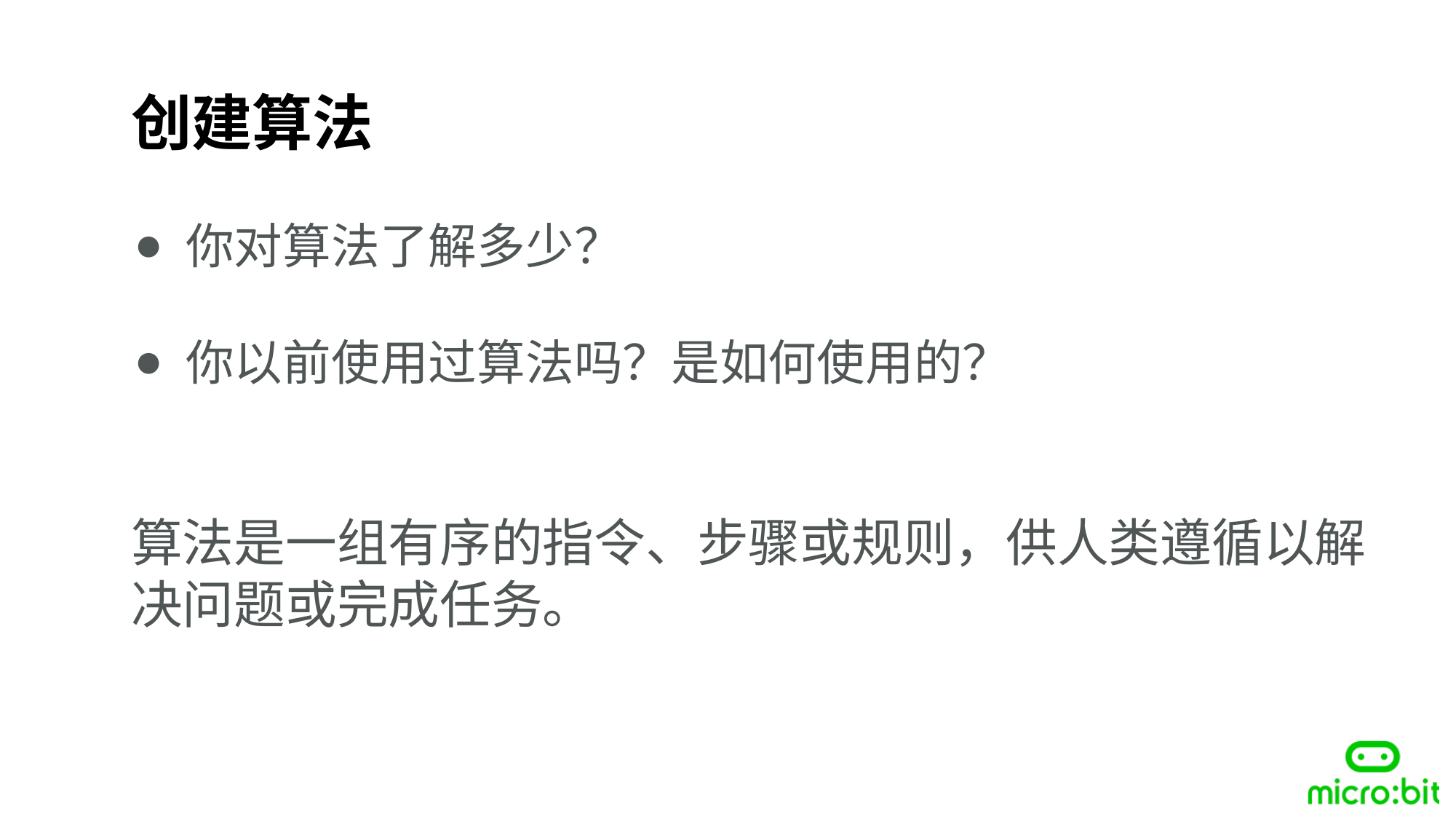

创建算法

你对算法了解多少？

你以前使用过算法吗？是如何使用的？

算法是一组有序的指令、步骤或规则，供人类遵循以解决问题或完成任务。